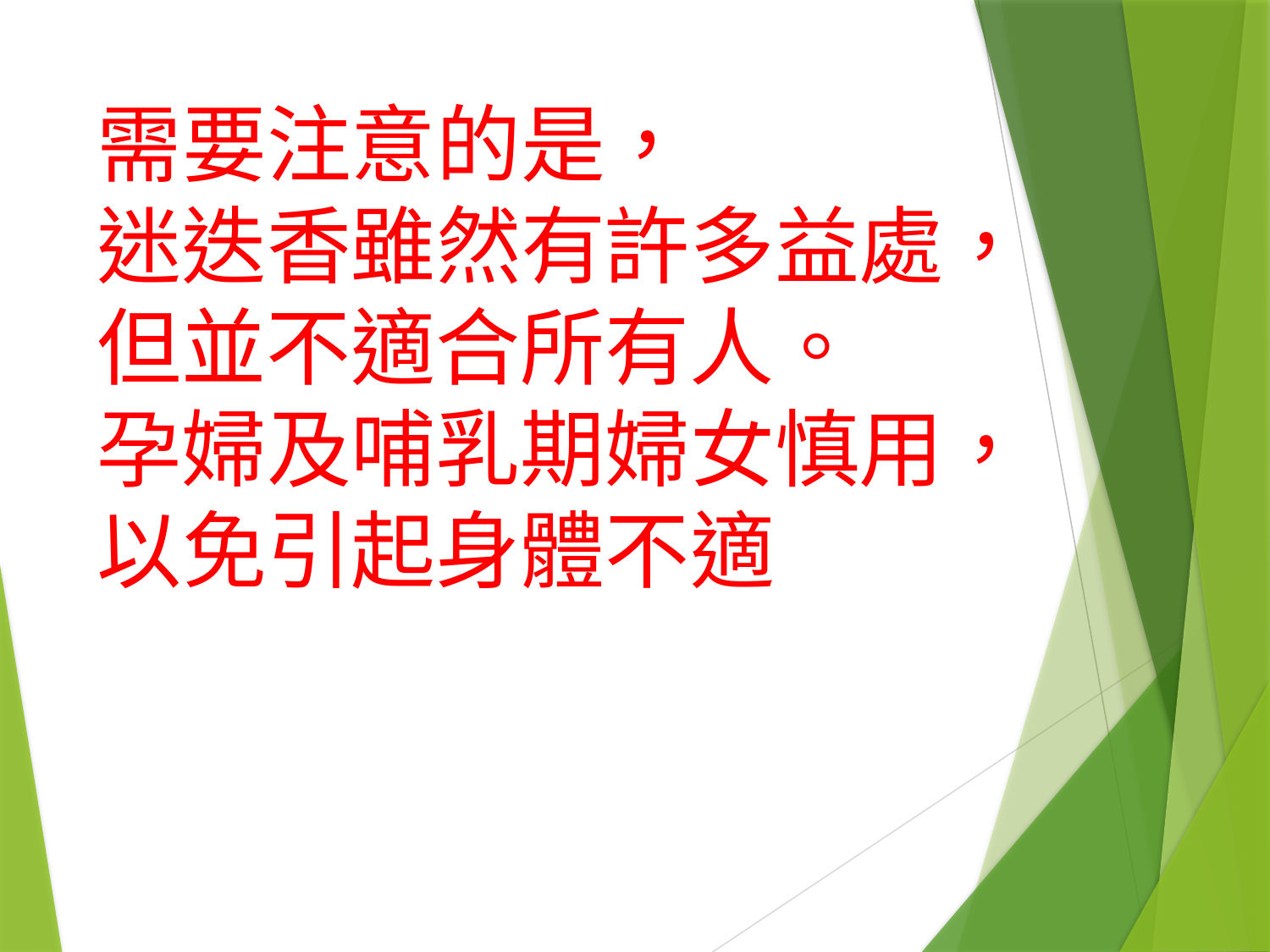

# 需要注意的是， 迷迭香雖然有許多益處， 但並不適合所有人。 孕婦及哺乳期婦女慎用， 以免引起身體不適